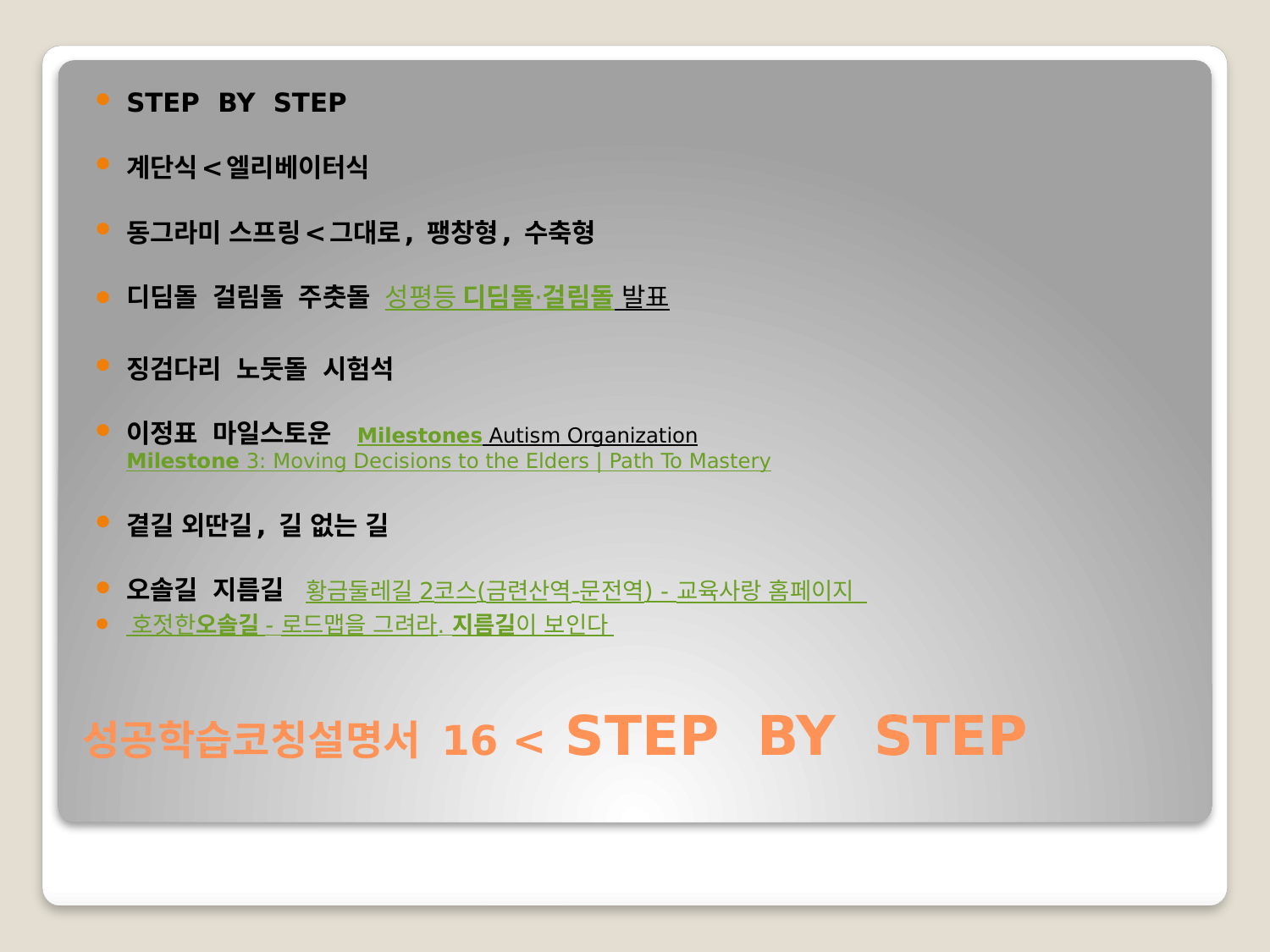

STEP  BY  STEP
계단식<엘리베이터식
동그라미 스프링<그대로, 팽창형, 수축형
디딤돌  걸림돌  주춧돌  성평등 디딤돌·걸림돌 발표
징검다리  노둣돌  시험석
이정표  마일스토운   Milestones Autism Organization
Milestone 3: Moving Decisions to the Elders | Path To Mastery

곁길 외딴길, 길 없는 길
오솔길  지름길   황금둘레길 2코스(금련산역-문전역) - 교육사랑 홈페이지
 호젓한오솔길 - 로드맵을 그려라. 지름길이 보인다
# 성공학습코칭설명서 16 < STEP  BY  STEP